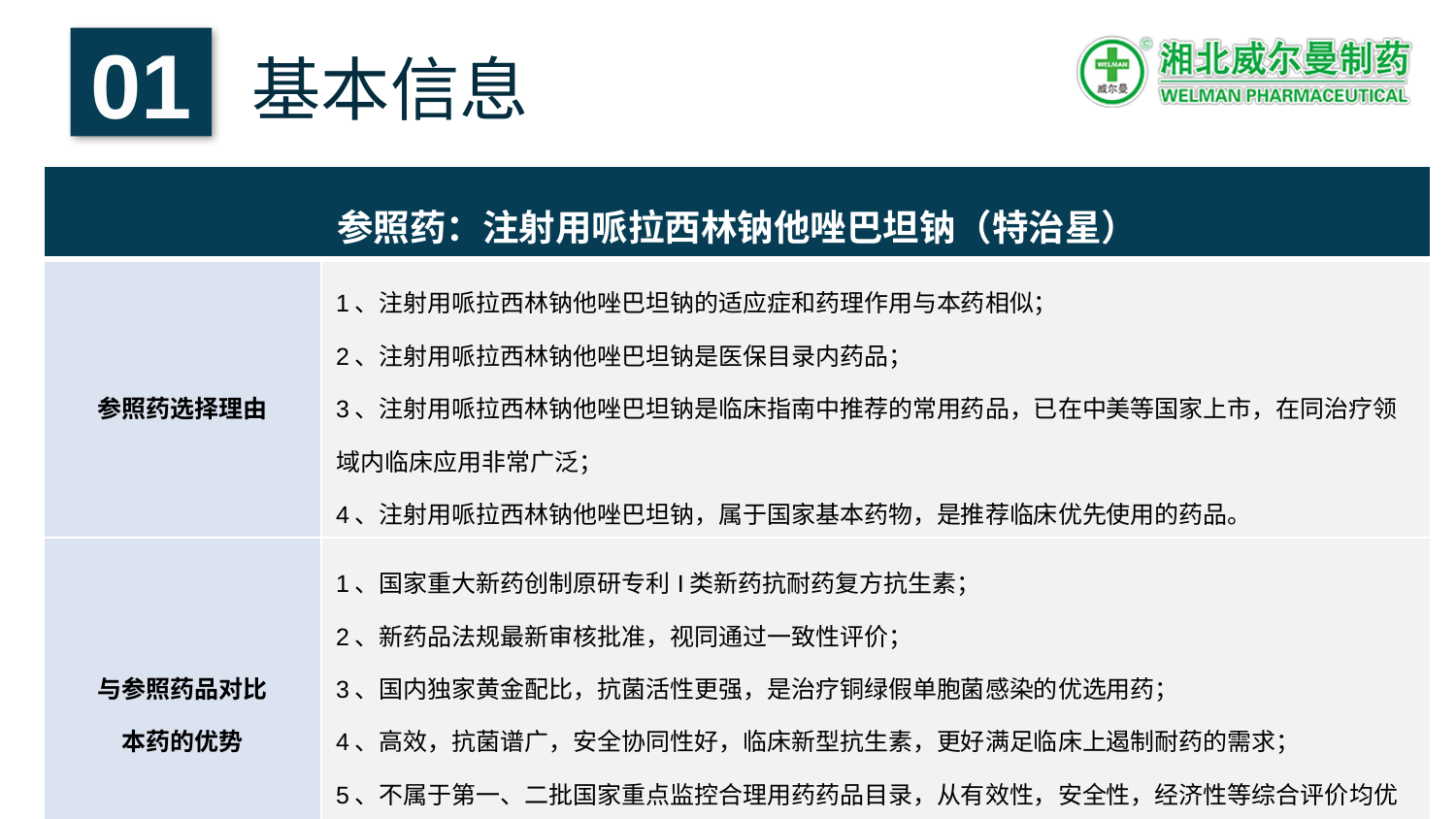

01
基本信息

| 参照药：注射用哌拉西林钠他唑巴坦钠（特治星） |  |
| --- | --- |
| 参照药选择理由 | 1、注射用哌拉西林钠他唑巴坦钠的适应症和药理作用与本药相似； 2、注射用哌拉西林钠他唑巴坦钠是医保目录内药品； 3、注射用哌拉西林钠他唑巴坦钠是临床指南中推荐的常用药品，已在中美等国家上市，在同治疗领域内临床应用非常广泛； 4、注射用哌拉西林钠他唑巴坦钠，属于国家基本药物，是推荐临床优先使用的药品。 |
| 与参照药品对比 本药的优势 | 1、国家重大新药创制原研专利I类新药抗耐药复方抗生素； 2、新药品法规最新审核批准，视同通过一致性评价； 3、国内独家黄金配比，抗菌活性更强，是治疗铜绿假单胞菌感染的优选用药； 4、高效，抗菌谱广，安全协同性好，临床新型抗生素，更好满足临床上遏制耐药的需求； 5、不属于第一、二批国家重点监控合理用药药品目录，从有效性，安全性，经济性等综合评价均优于参照药，为临床中抗菌治疗提供新的有效选择。 |